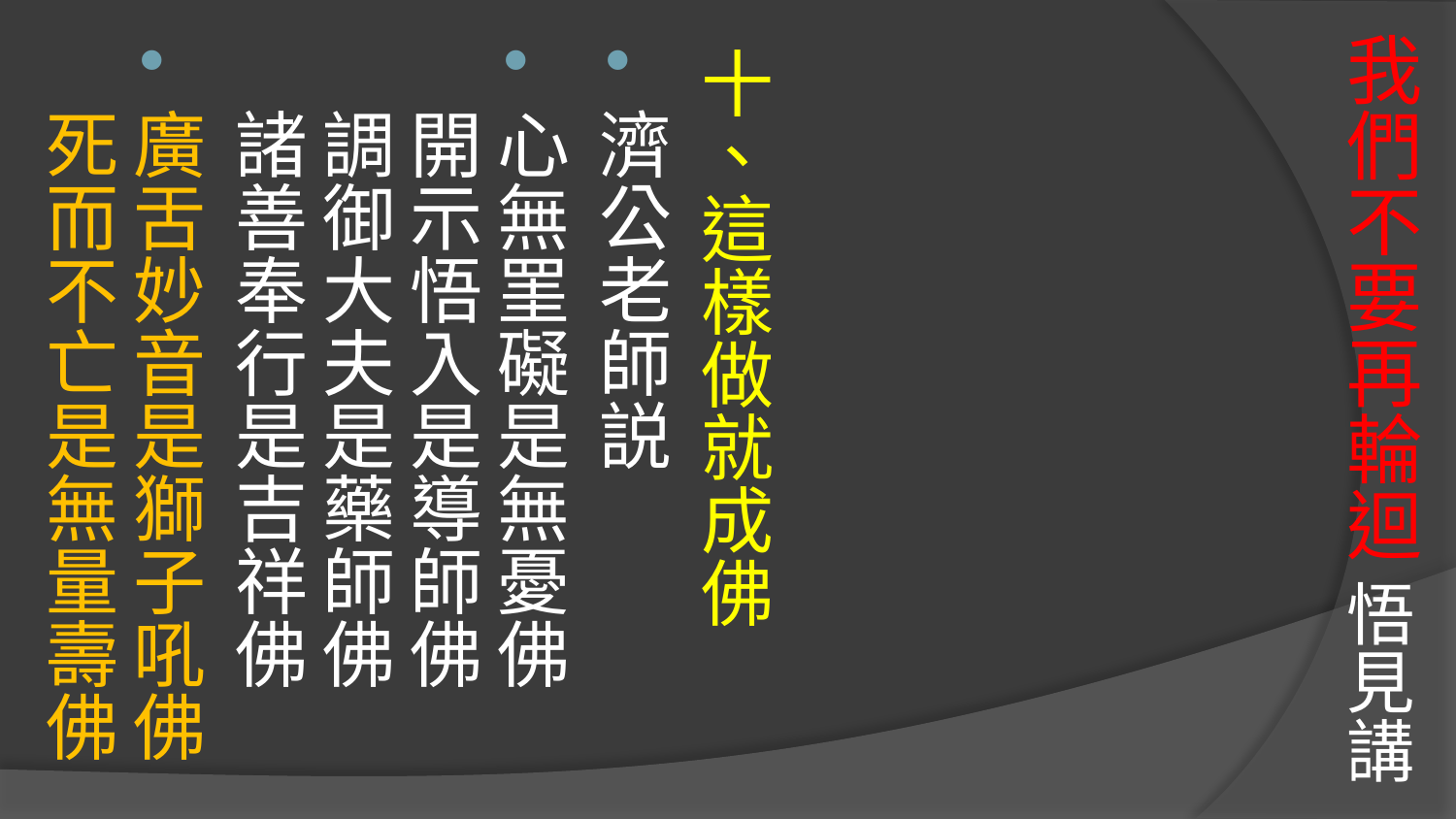

# 我們不要再輪迴 悟見講
十、這樣做就成佛
濟公老師説
心無罣礙是無憂佛
開示悟入是導師佛
調御大夫是藥師佛
諸善奉行是吉祥佛
廣舌妙音是獅子吼佛
死而不亡是無量壽佛